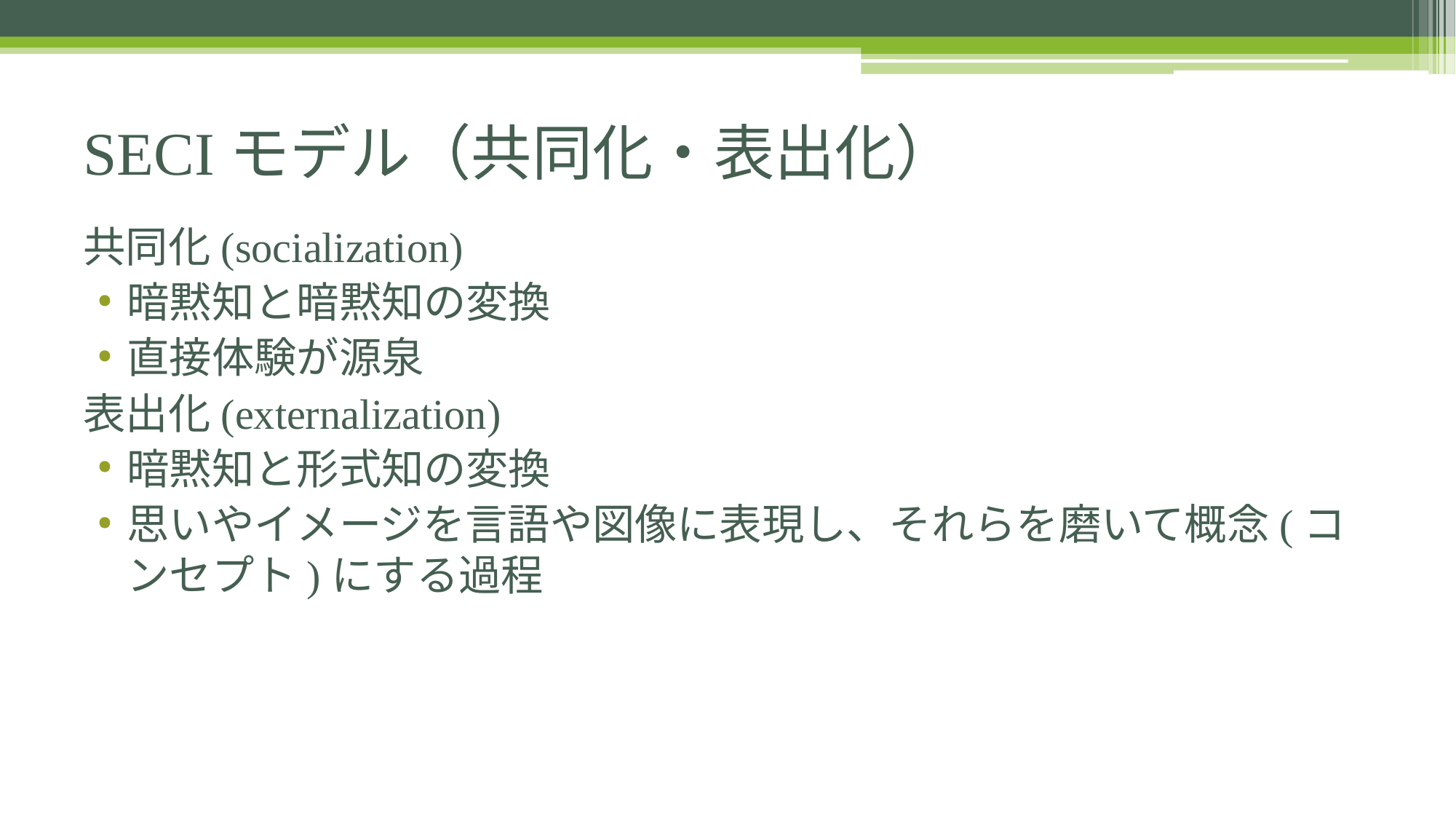

# SECIモデル（共同化・表出化）
共同化(socialization)
暗黙知と暗黙知の変換
直接体験が源泉
表出化(externalization)
暗黙知と形式知の変換
思いやイメージを言語や図像に表現し、それらを磨いて概念(コンセプト)にする過程